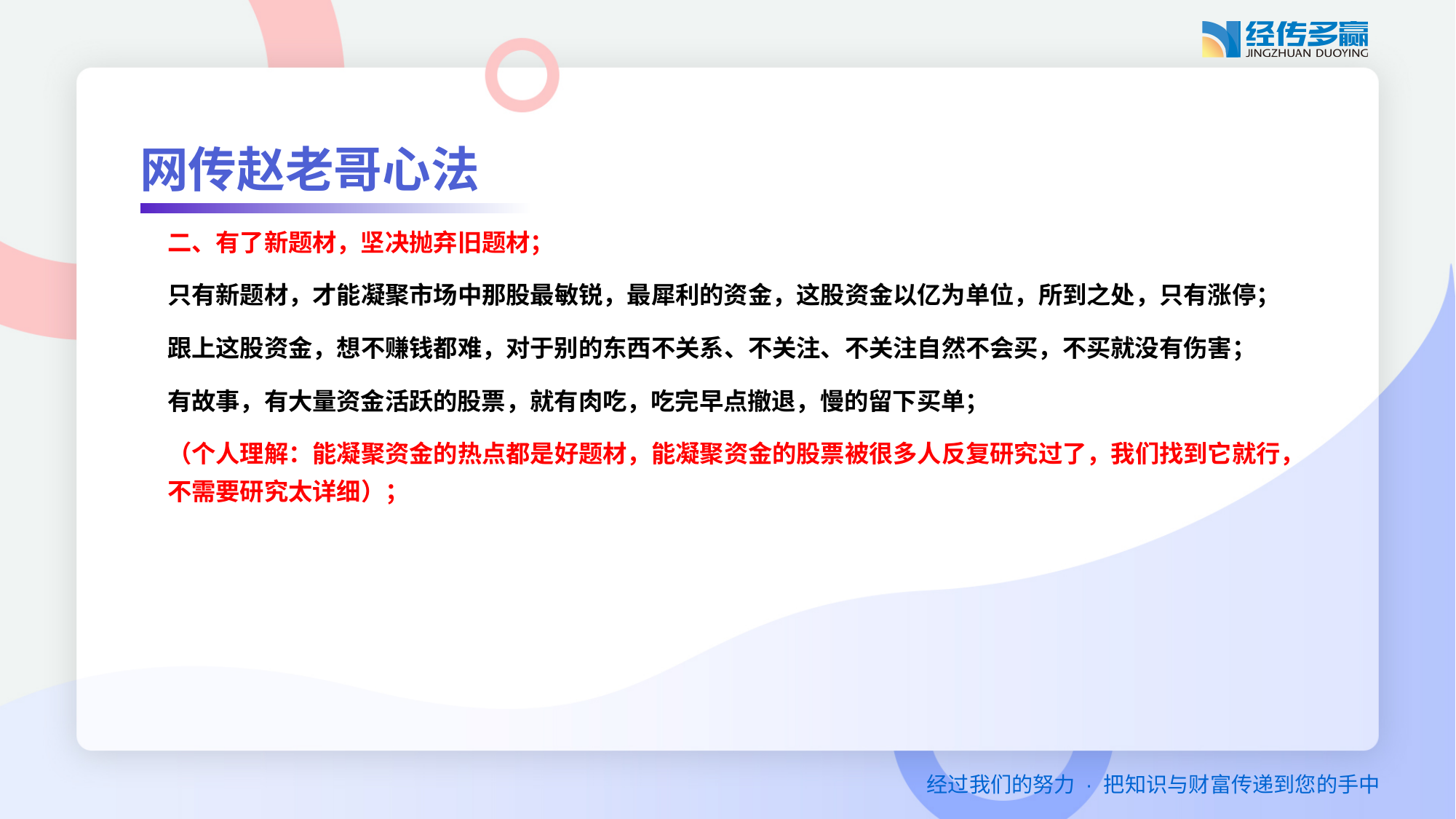

网传赵老哥心法

二、有了新题材，坚决抛弃旧题材；
只有新题材，才能凝聚市场中那股最敏锐，最犀利的资金，这股资金以亿为单位，所到之处，只有涨停；
跟上这股资金，想不赚钱都难，对于别的东西不关系、不关注、不关注自然不会买，不买就没有伤害；
有故事，有大量资金活跃的股票，就有肉吃，吃完早点撤退，慢的留下买单；
（个人理解：能凝聚资金的热点都是好题材，能凝聚资金的股票被很多人反复研究过了，我们找到它就行，不需要研究太详细）；